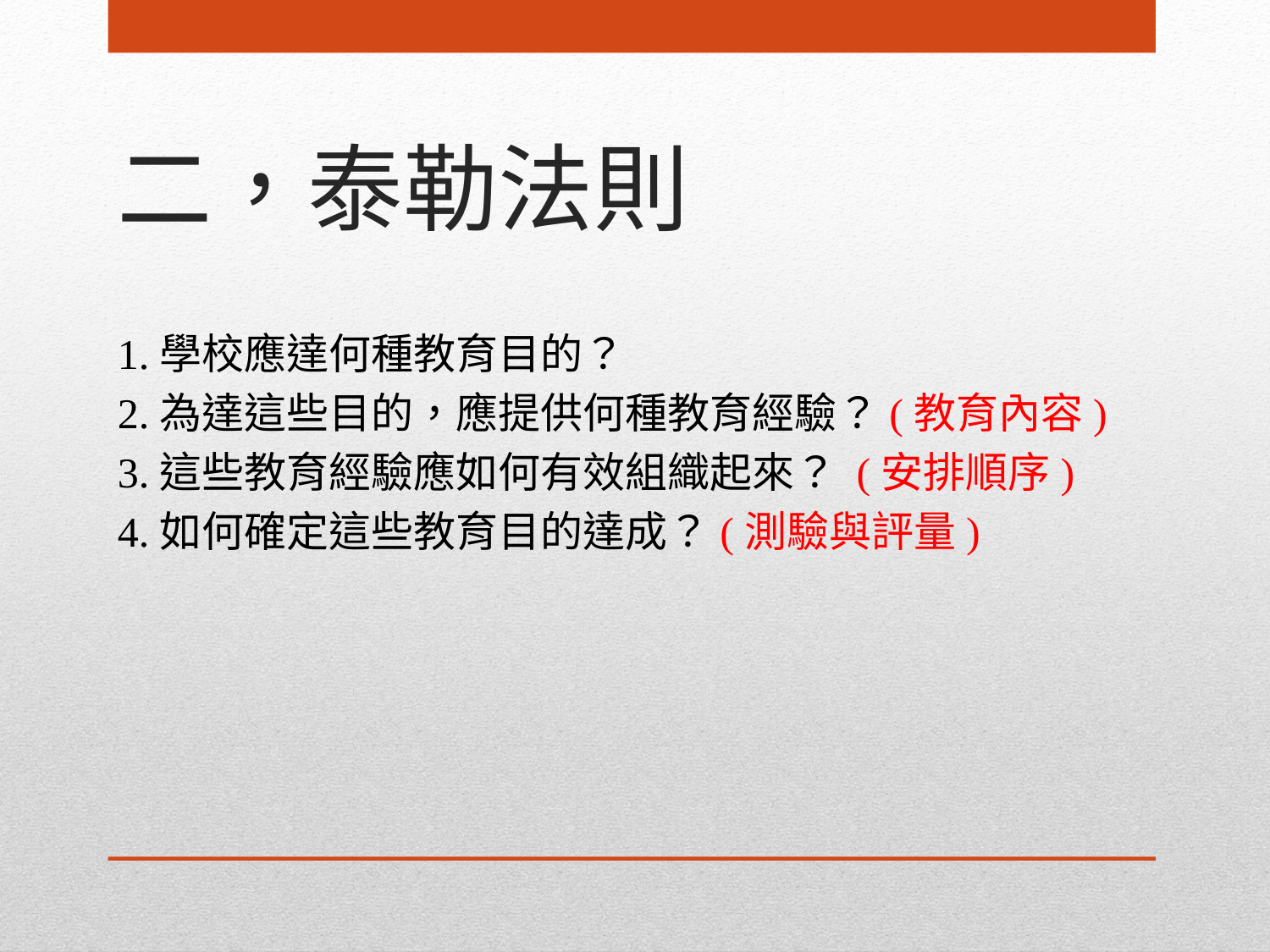

# 二，泰勒法則
1.學校應達何種教育目的？
2.為達這些目的，應提供何種教育經驗？(教育內容)
3.這些教育經驗應如何有效組織起來？ (安排順序)
4.如何確定這些教育目的達成？(測驗與評量)